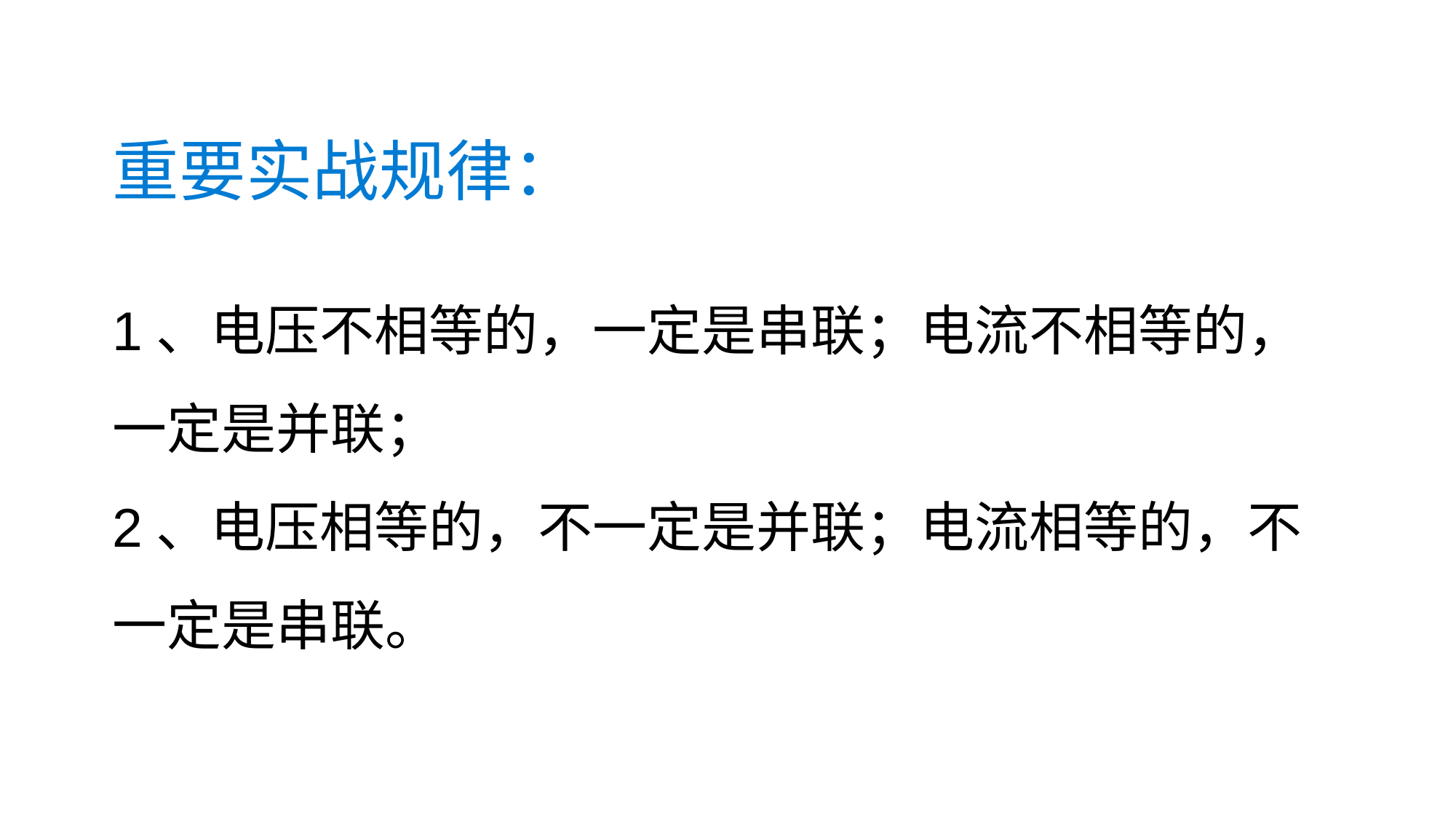

重要实战规律：

1、电压不相等的，一定是串联；电流不相等的，一定是并联；
2、电压相等的，不一定是并联；电流相等的，不一定是串联。